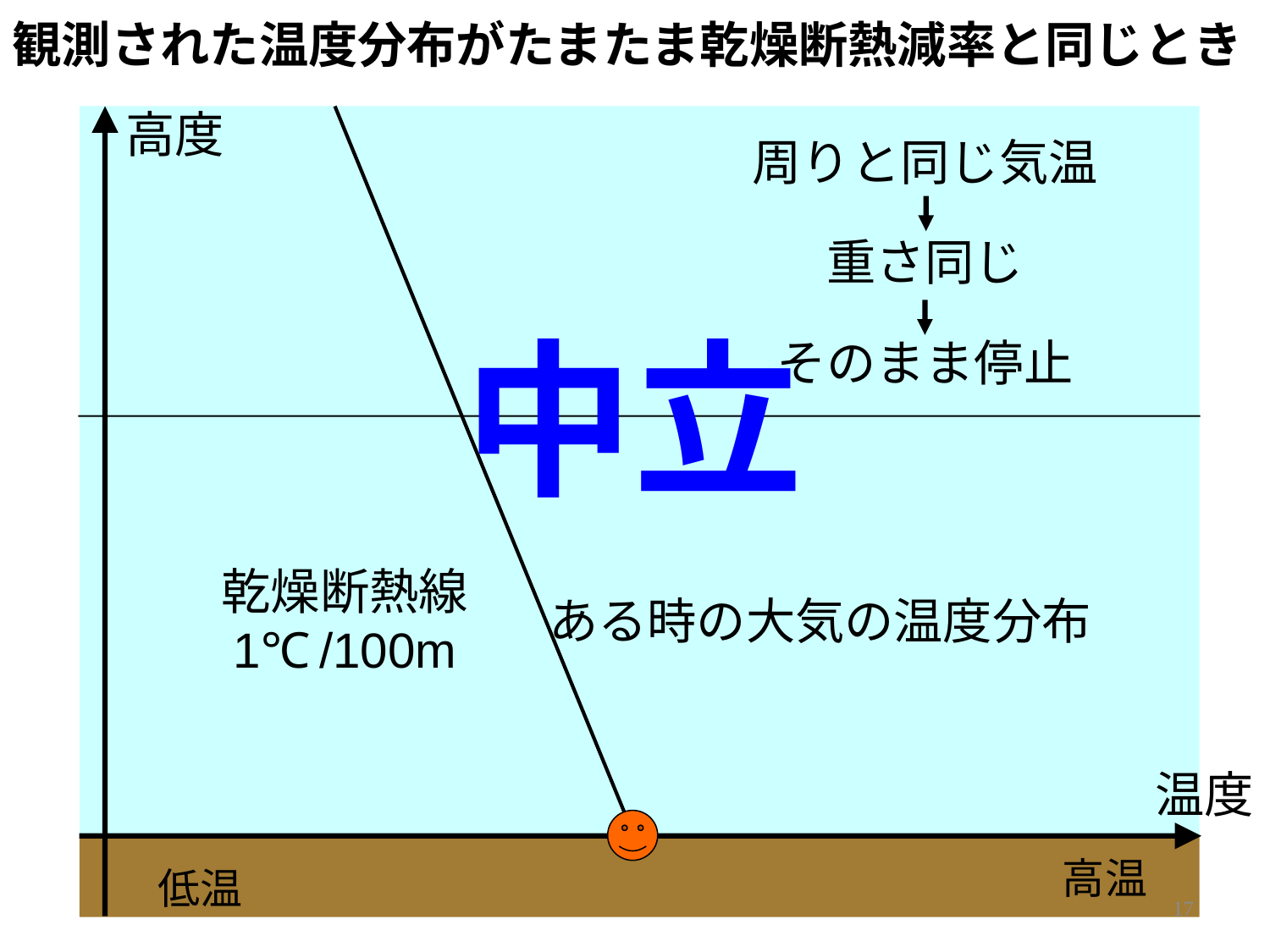

観測された温度分布がたまたま乾燥断熱減率と同じとき
高度

周りと同じ気温

重さ同じ

そのまま停止
中立

乾燥断熱線
1℃/100m
ある時の大気の温度分布
温度

高温
低温
17